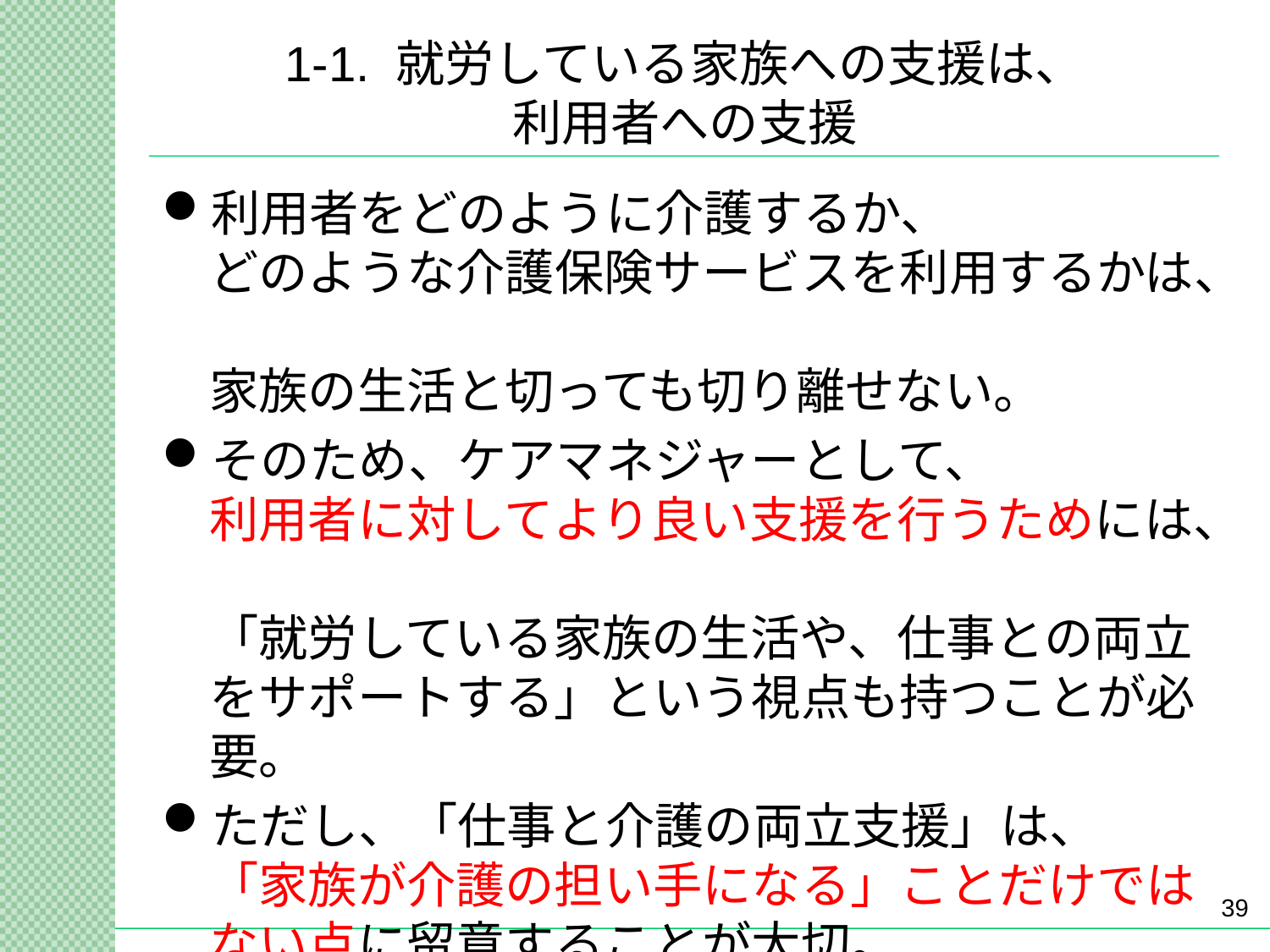

# 1-1. 就労している家族への支援は、 利用者への支援
利用者をどのように介護するか、
どのような介護保険サービスを利用するかは、
家族の生活と切っても切り離せない。
そのため、ケアマネジャーとして、
利用者に対してより良い支援を行うためには、
「就労している家族の生活や、仕事との両立をサポートする」という視点も持つことが必要。
ただし、「仕事と介護の両立支援」は、
「家族が介護の担い手になる」ことだけではない点に留意することが大切。
介護がいつまで続くか分からないことを踏まえ、
家族の役割を考えることが必要。

39